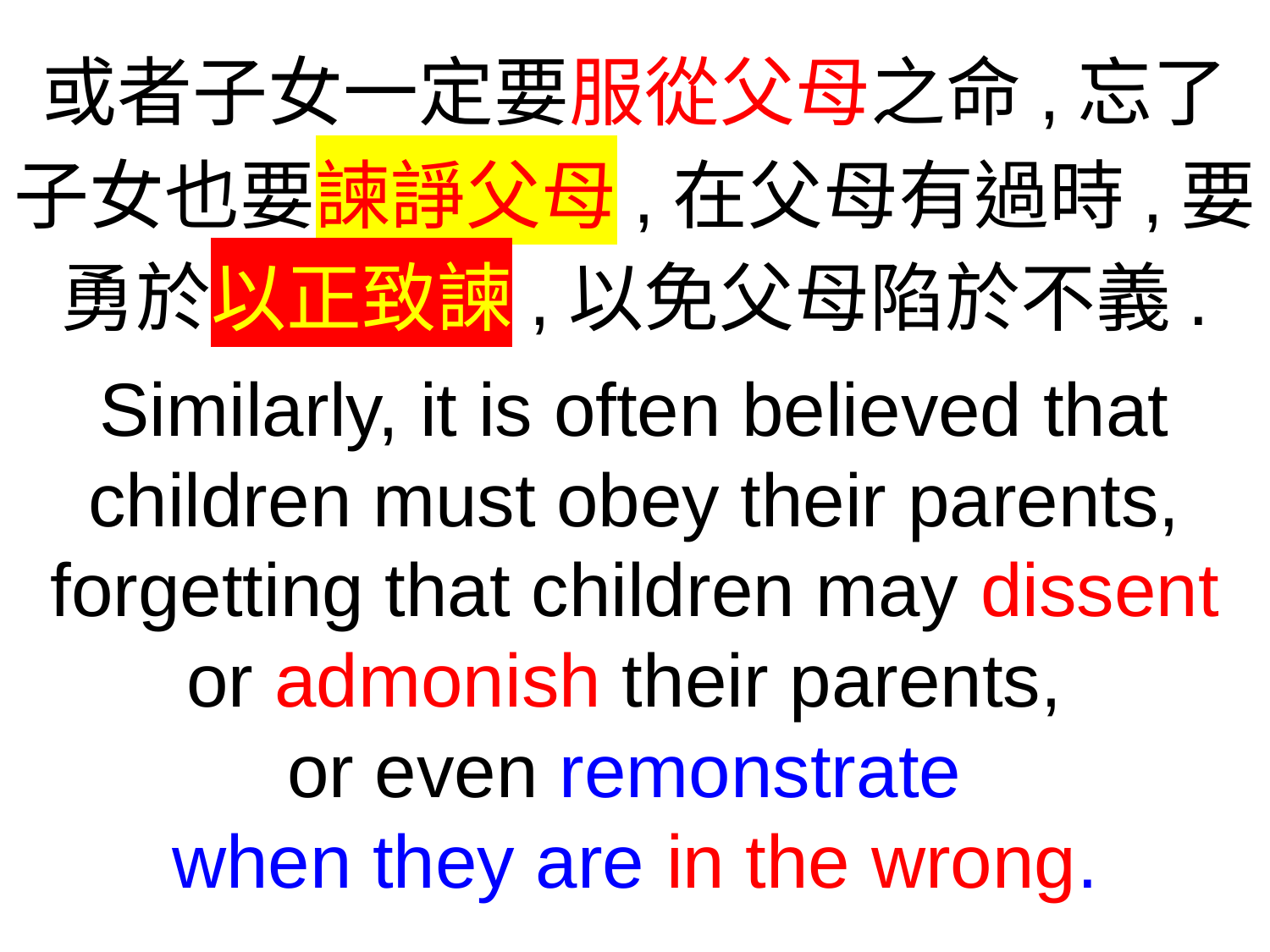

或者子女一定要服從父母之命,忘了子女也要諫諍父母,在父母有過時,要勇於以正致諫,以免父母陷於不義.
Similarly, it is often believed that children must obey their parents, forgetting that children may dissent or admonish their parents,
or even remonstrate
when they are in the wrong.